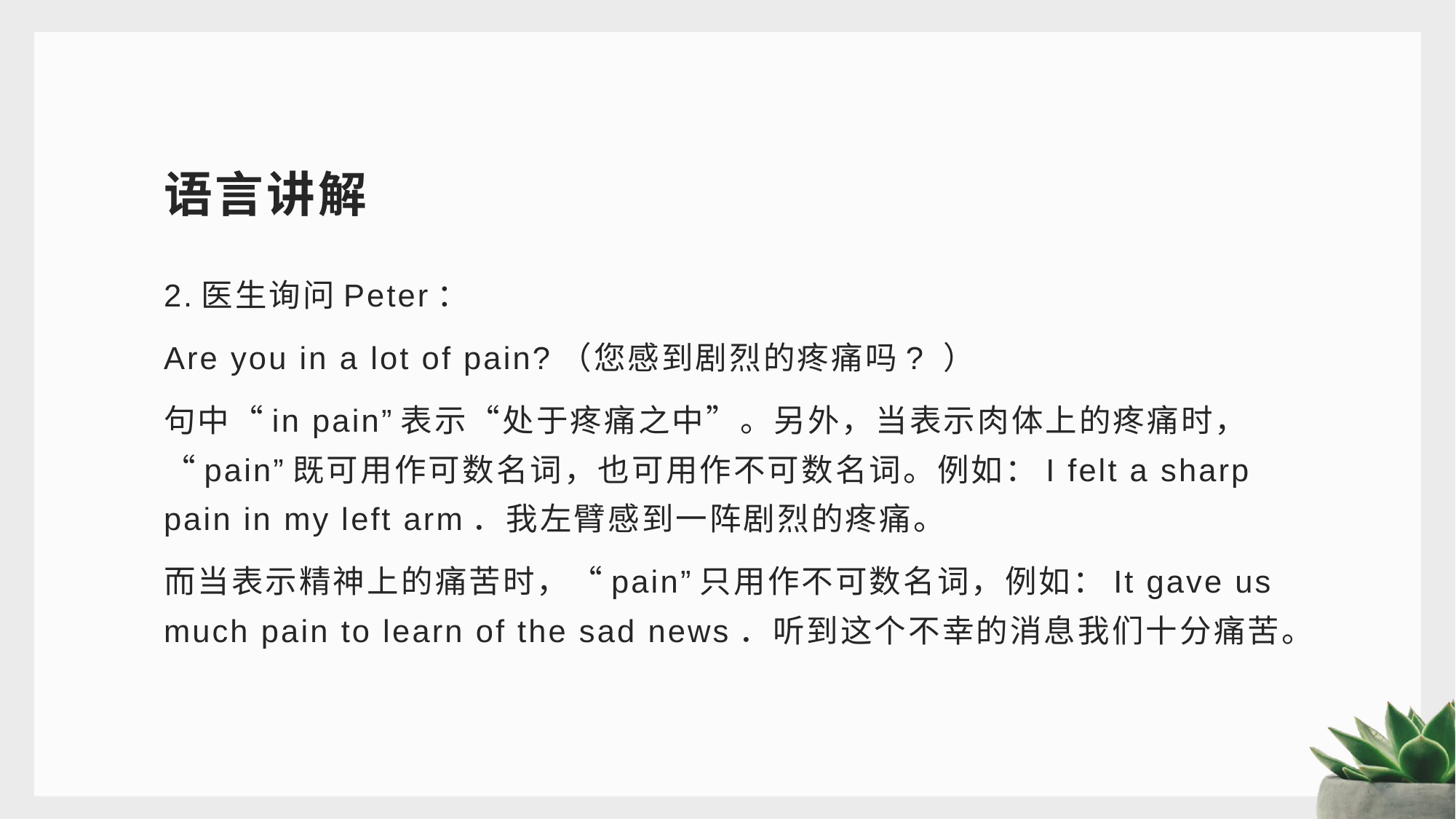

# 语言讲解
2.医生询问Peter：
Are you in a lot of pain?（您感到剧烈的疼痛吗? ）
句中“in pain”表示“处于疼痛之中”。另外，当表示肉体上的疼痛时，“pain”既可用作可数名词，也可用作不可数名词。例如：I felt a sharp pain in my left arm．我左臂感到一阵剧烈的疼痛。
而当表示精神上的痛苦时，“pain”只用作不可数名词，例如：It gave us much pain to learn of the sad news．听到这个不幸的消息我们十分痛苦。